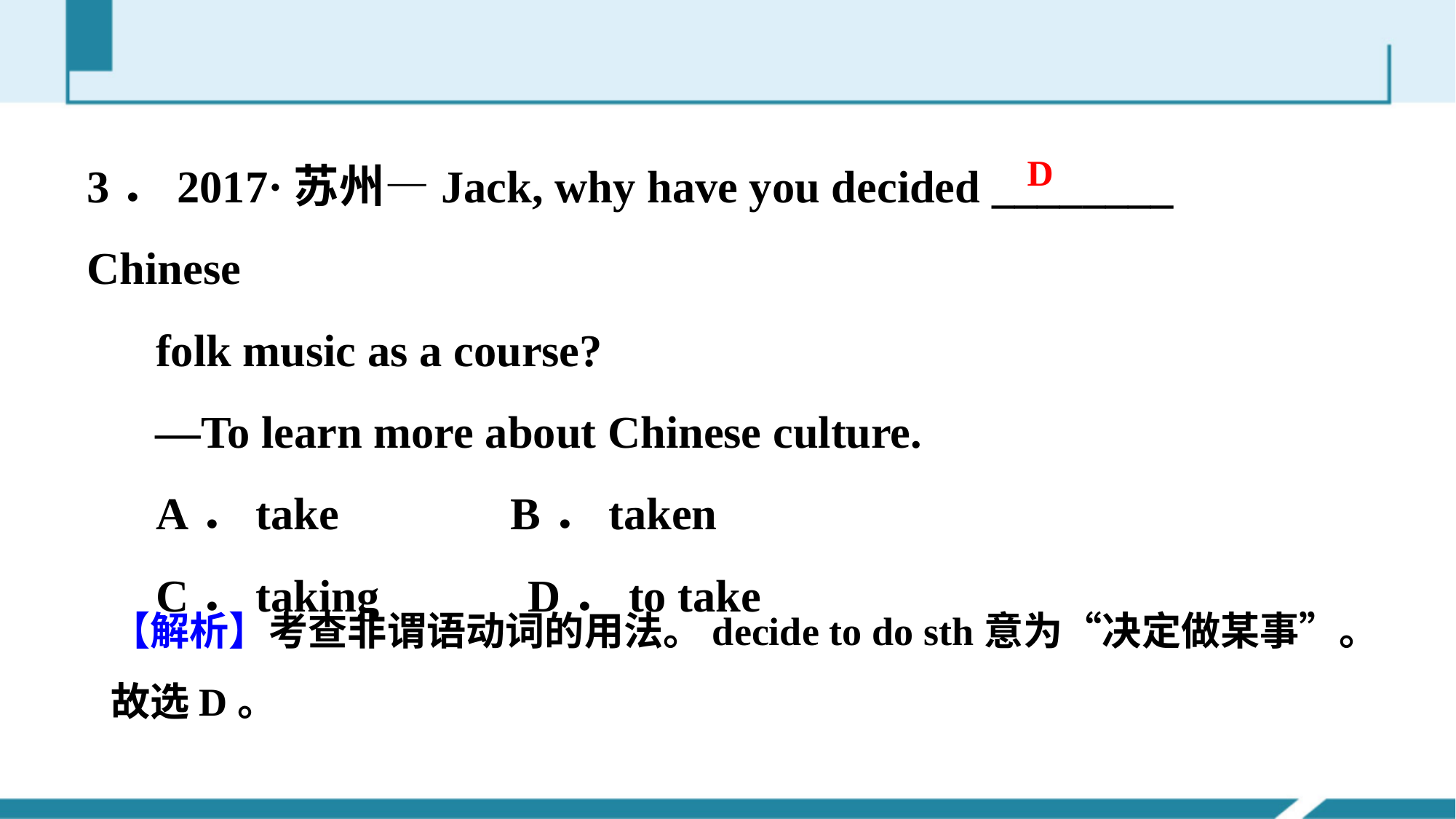

3．2017·苏州—Jack, why have you decided ________ Chinese
      folk music as a course?
      —To learn more about Chinese culture.
      A．take               B．taken
      C．taking             D．to take
D
【解析】考查非谓语动词的用法。decide to do sth意为“决定做某事”。故选D。